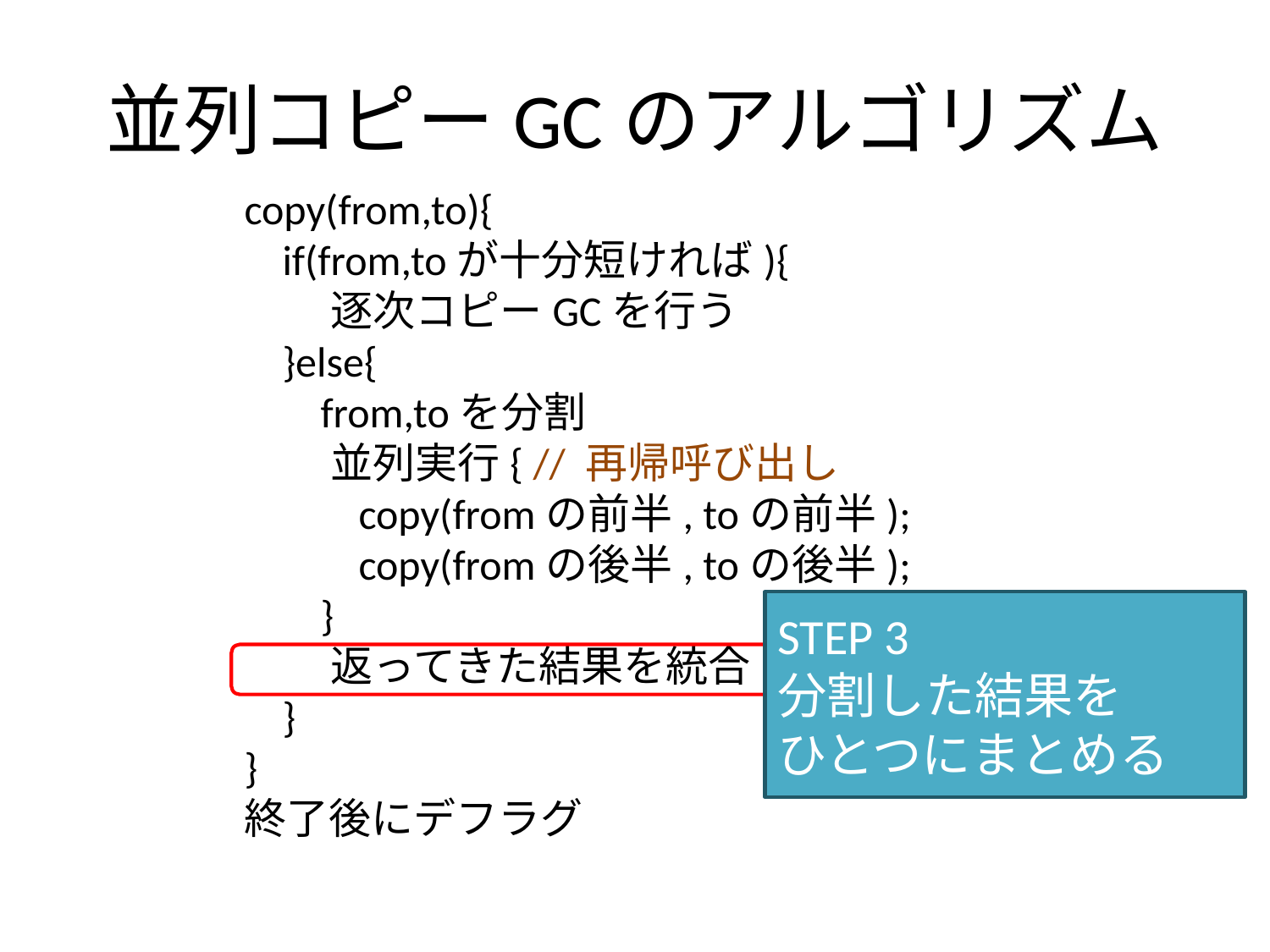

# 並列コピーGCのアルゴリズム
copy(from,to){
    if(from,toが十分短ければ){
        逐次コピーGCを行う
    }else{
        from,toを分割
        並列実行{ // 再帰呼び出し
            copy(fromの前半, toの前半);
            copy(fromの後半, toの後半);
        }
        返ってきた結果を統合
    }
}
終了後にデフラグ
STEP 3
分割した結果を
ひとつにまとめる